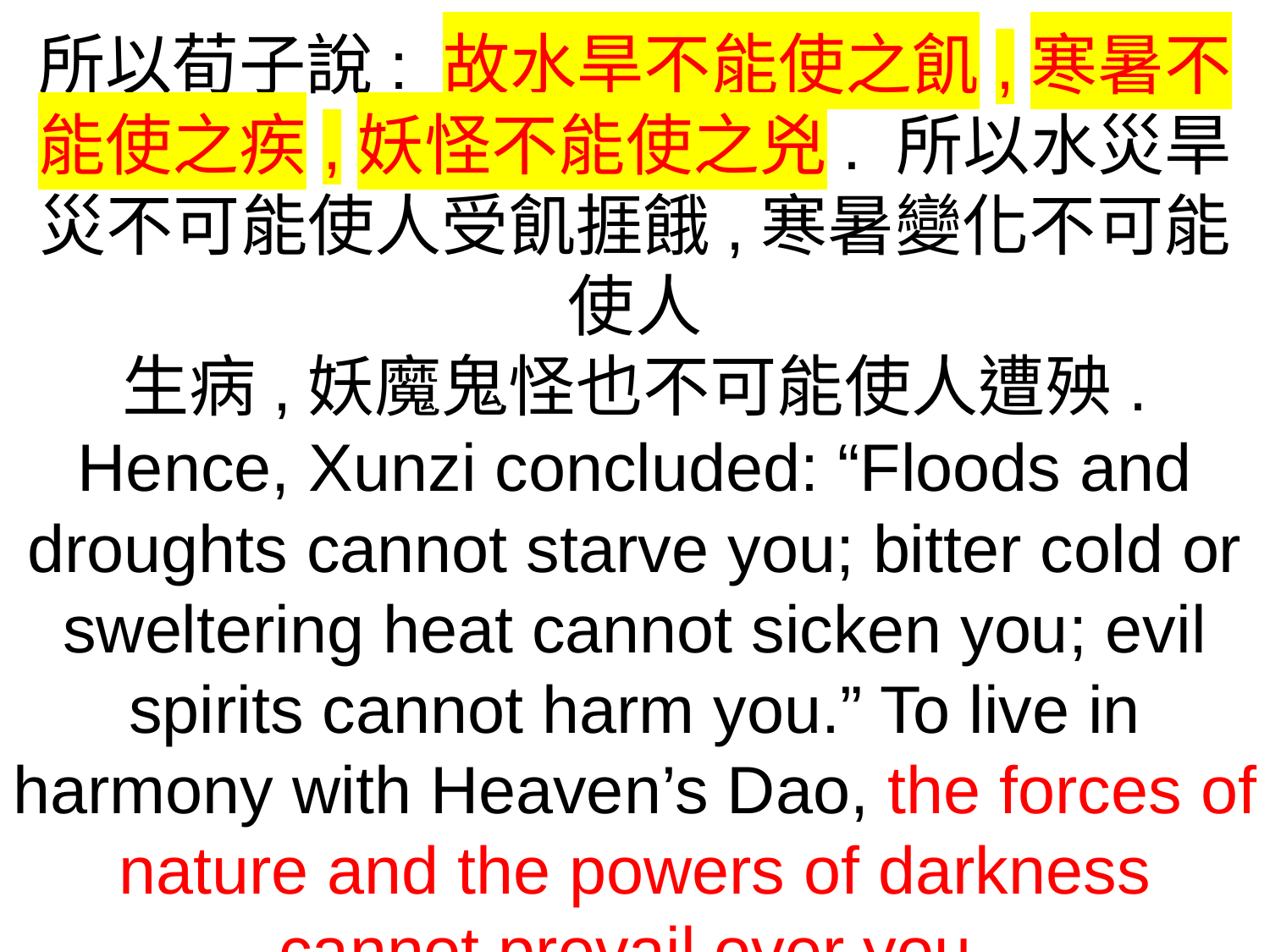

所以荀子說: 故水旱不能使之飢,寒暑不能使之疾,妖怪不能使之兇. 所以水災旱災不可能使人受飢捱餓,寒暑變化不可能使人
生病,妖魔鬼怪也不可能使人遭殃.
Hence, Xunzi concluded: “Floods and droughts cannot starve you; bitter cold or sweltering heat cannot sicken you; evil spirits cannot harm you.” To live in harmony with Heaven’s Dao, the forces of nature and the powers of darkness cannot prevail over you.